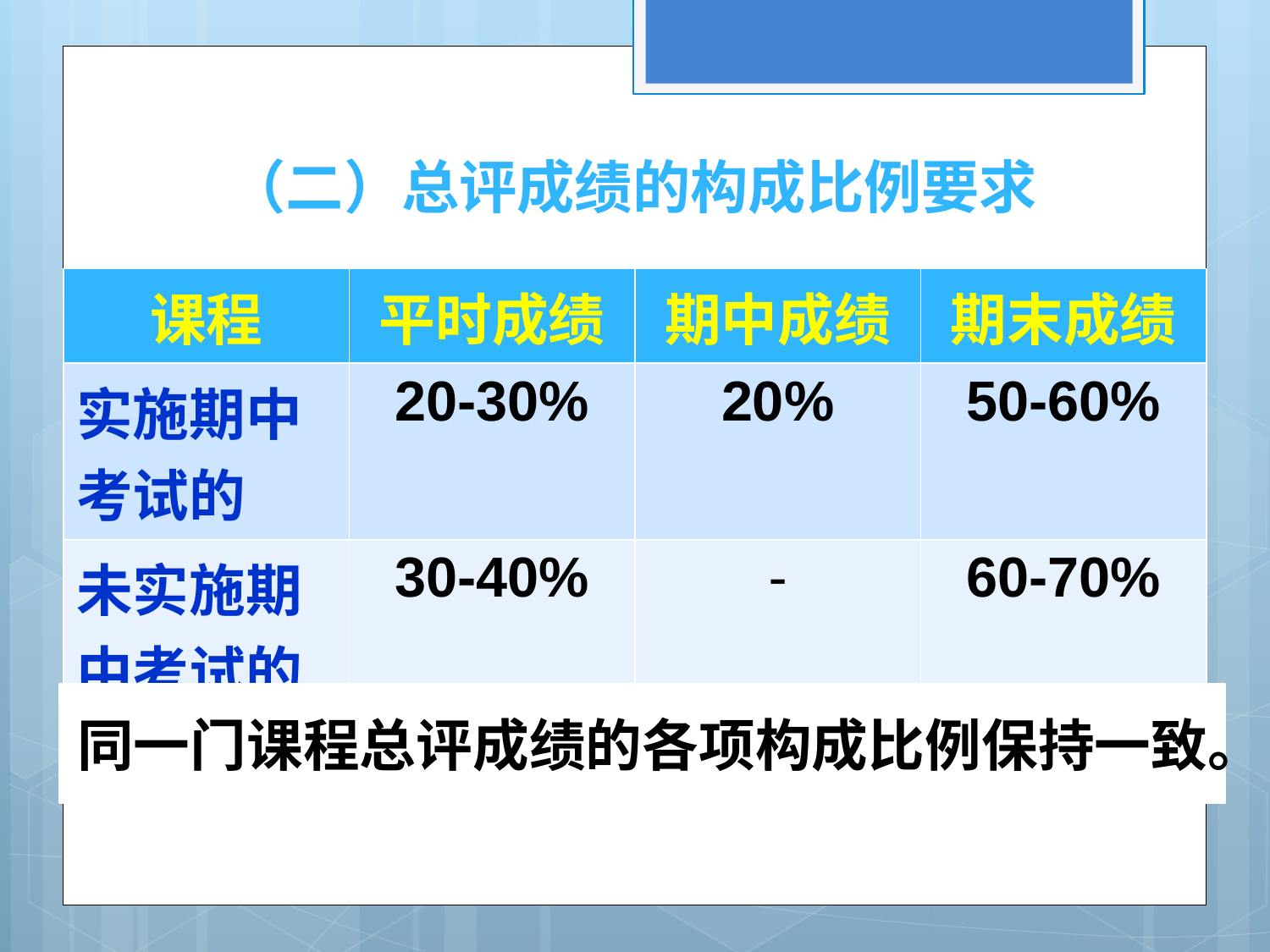

# （二）总评成绩的构成比例要求
| 课程 | 平时成绩 | 期中成绩 | 期末成绩 |
| --- | --- | --- | --- |
| 实施期中考试的 | 20-30% | 20% | 50-60% |
| 未实施期中考试的 | 30-40% | - | 60-70% |
同一门课程总评成绩的各项构成比例保持一致。